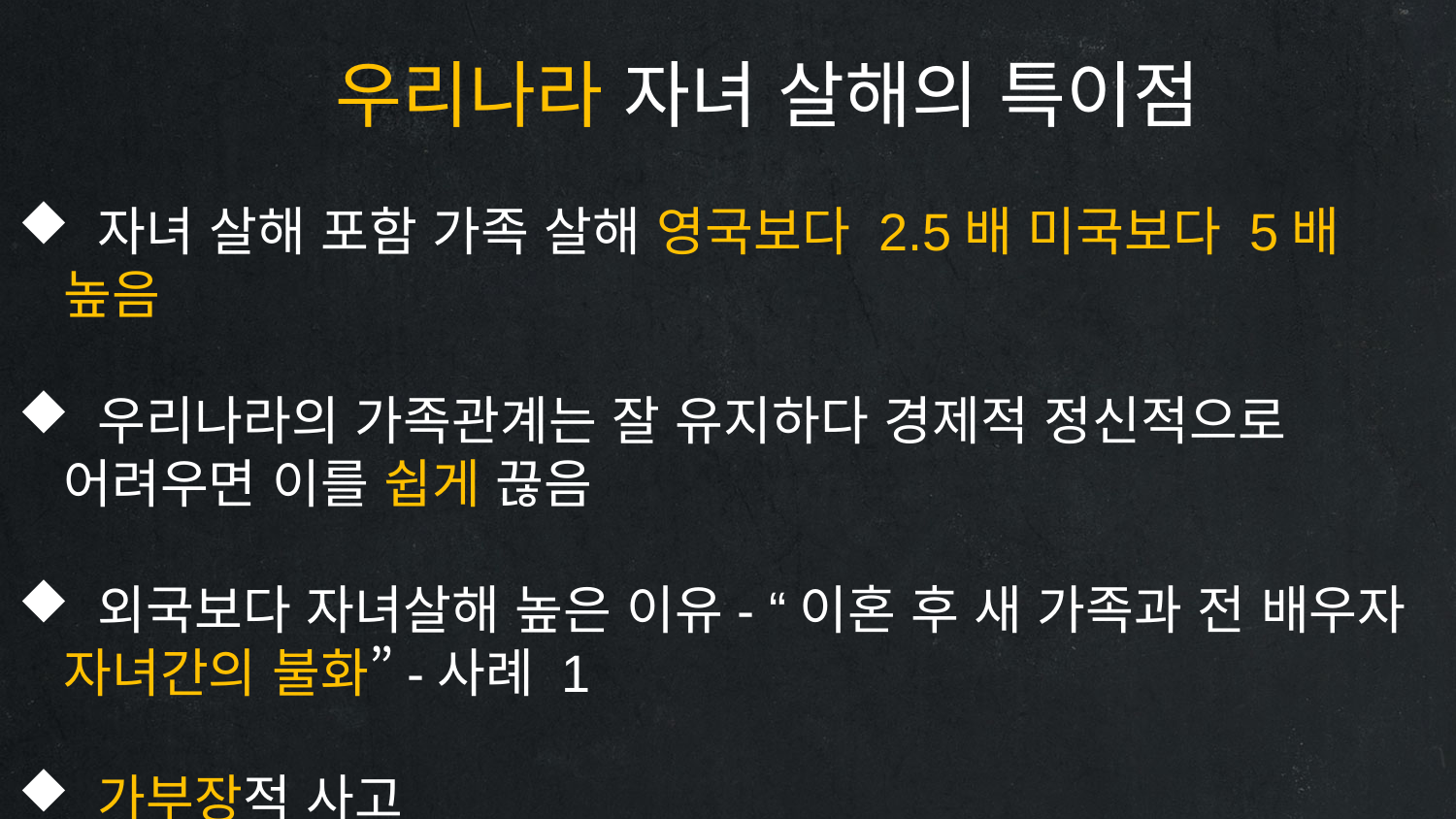

우리나라 자녀 살해의 특이점
 자녀 살해 포함 가족 살해 영국보다 2.5배 미국보다 5배 높음

 우리나라의 가족관계는 잘 유지하다 경제적 정신적으로 어려우면 이를 쉽게 끊음

 외국보다 자녀살해 높은 이유- “이혼 후 새 가족과 전 배우자 자녀간의 불화”-사례 1

 가부장적 사고